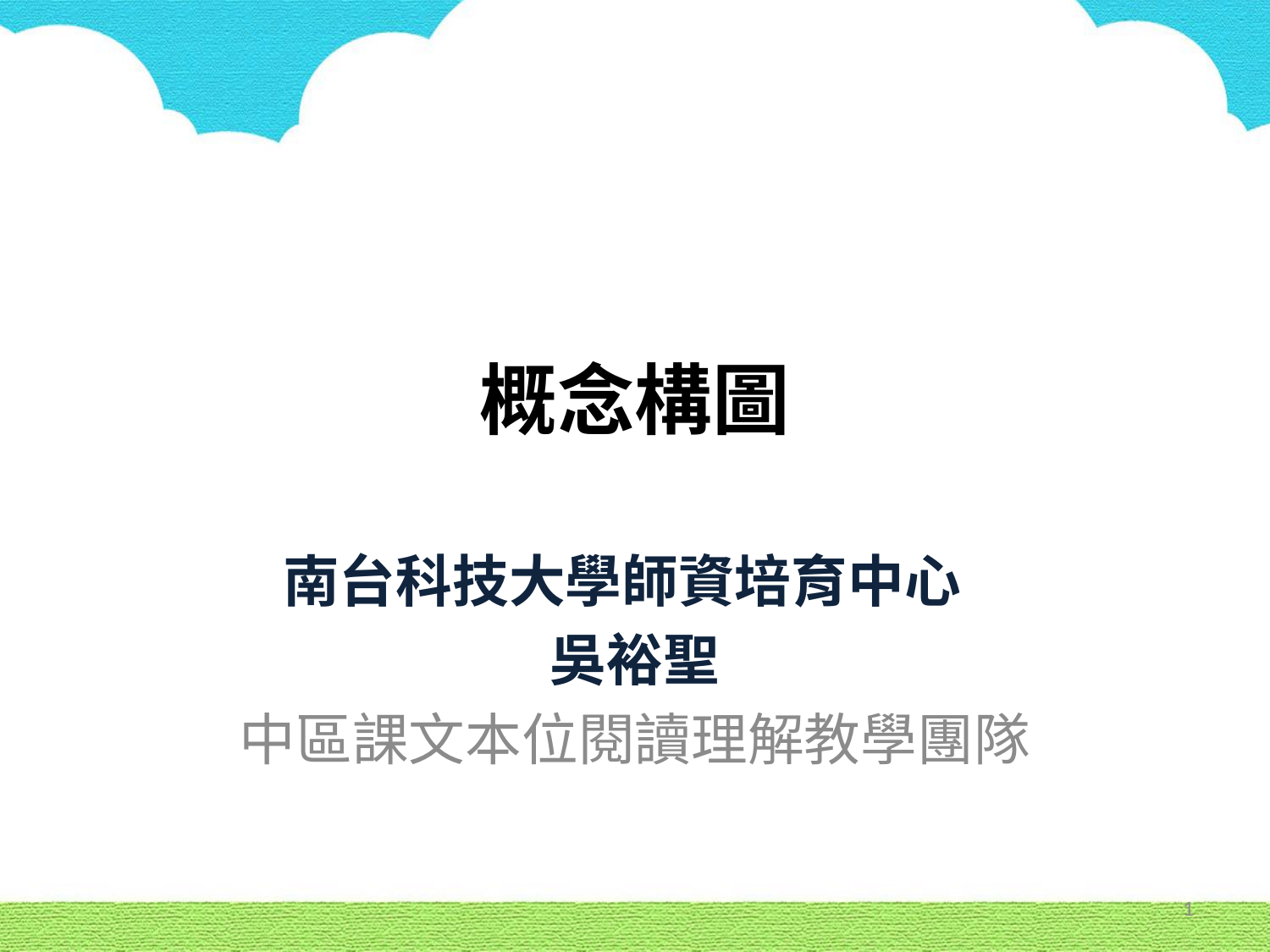

# 概念構圖
南台科技大學師資培育中心
吳裕聖
中區課文本位閱讀理解教學團隊

1